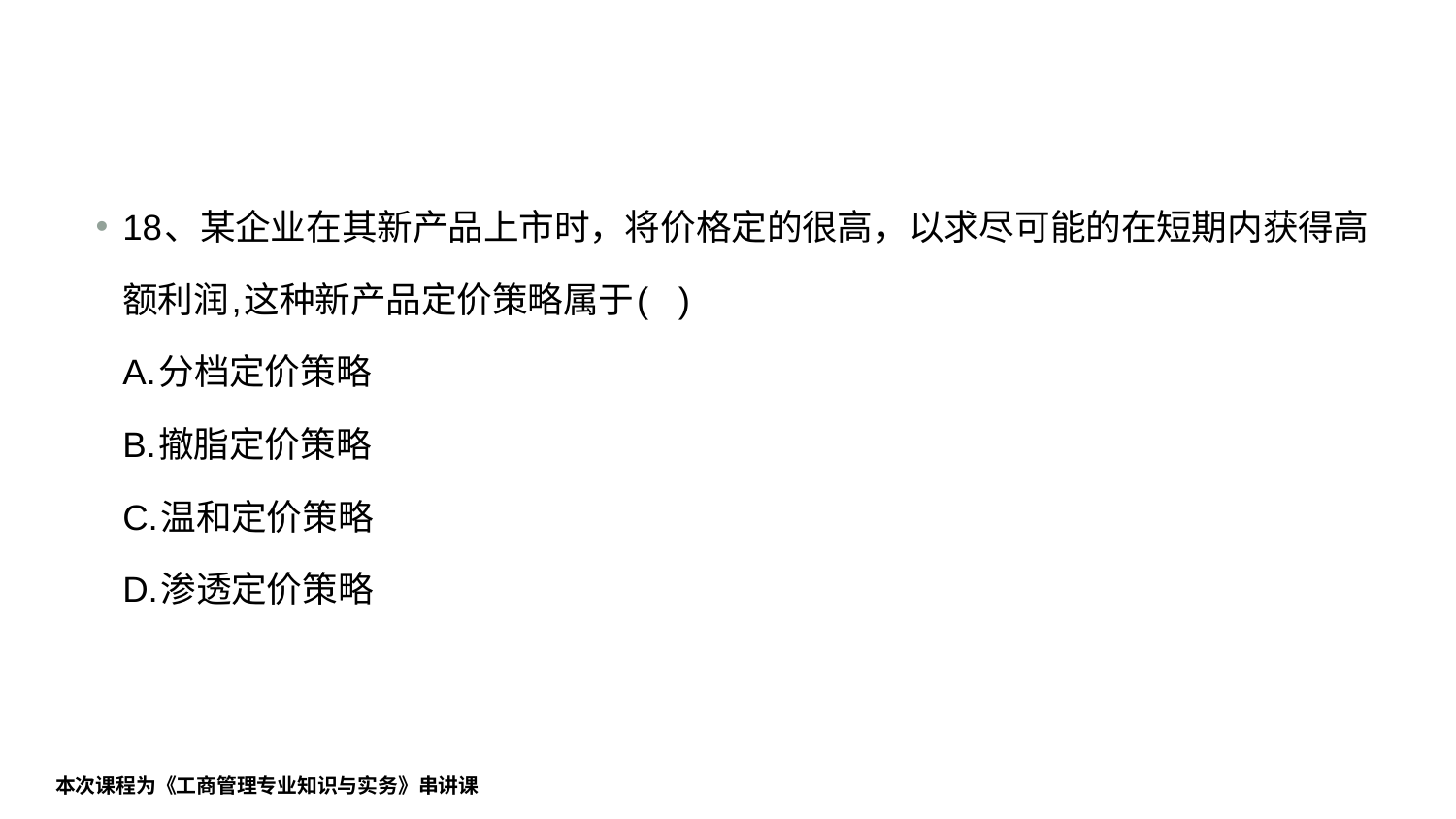

#

18、某企业在其新产品上市时，将价格定的很高，以求尽可能的在短期内获得高额利润,这种新产品定价策略属于(   )
A.分档定价策略
B.撤脂定价策略
C.温和定价策略
D.渗透定价策略